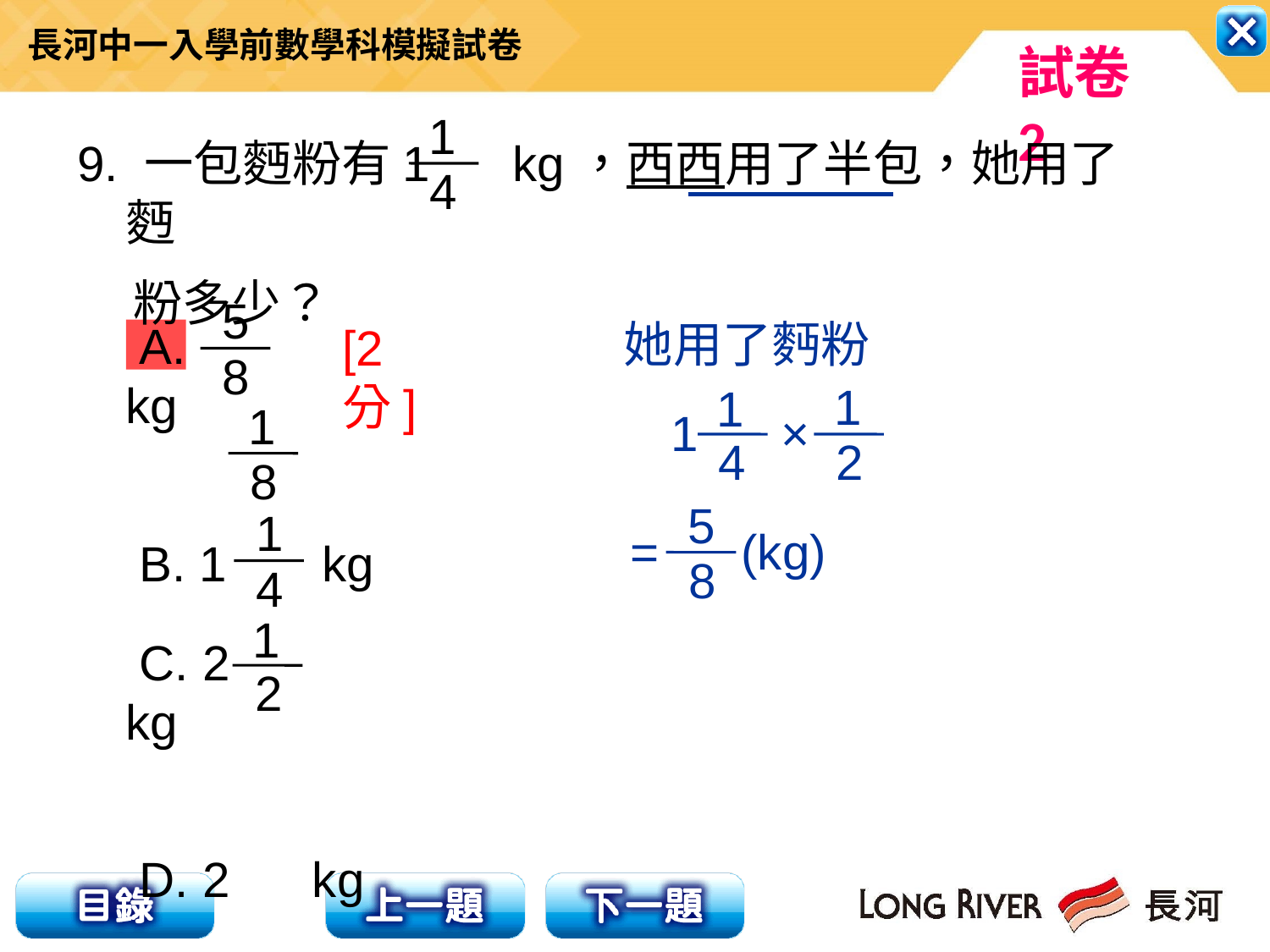

1
4

9. 一包麪粉有1      kg，西西用了半包，她用了麪
    粉多少？
5
8

她用了麪粉
 A.       kg
 B. 1　  kg
 C. 2      kg
 D. 2      kg
[2分]

1
2

1
4

1      ×
1
8

5
8

=      (kg)
1
4

1
2